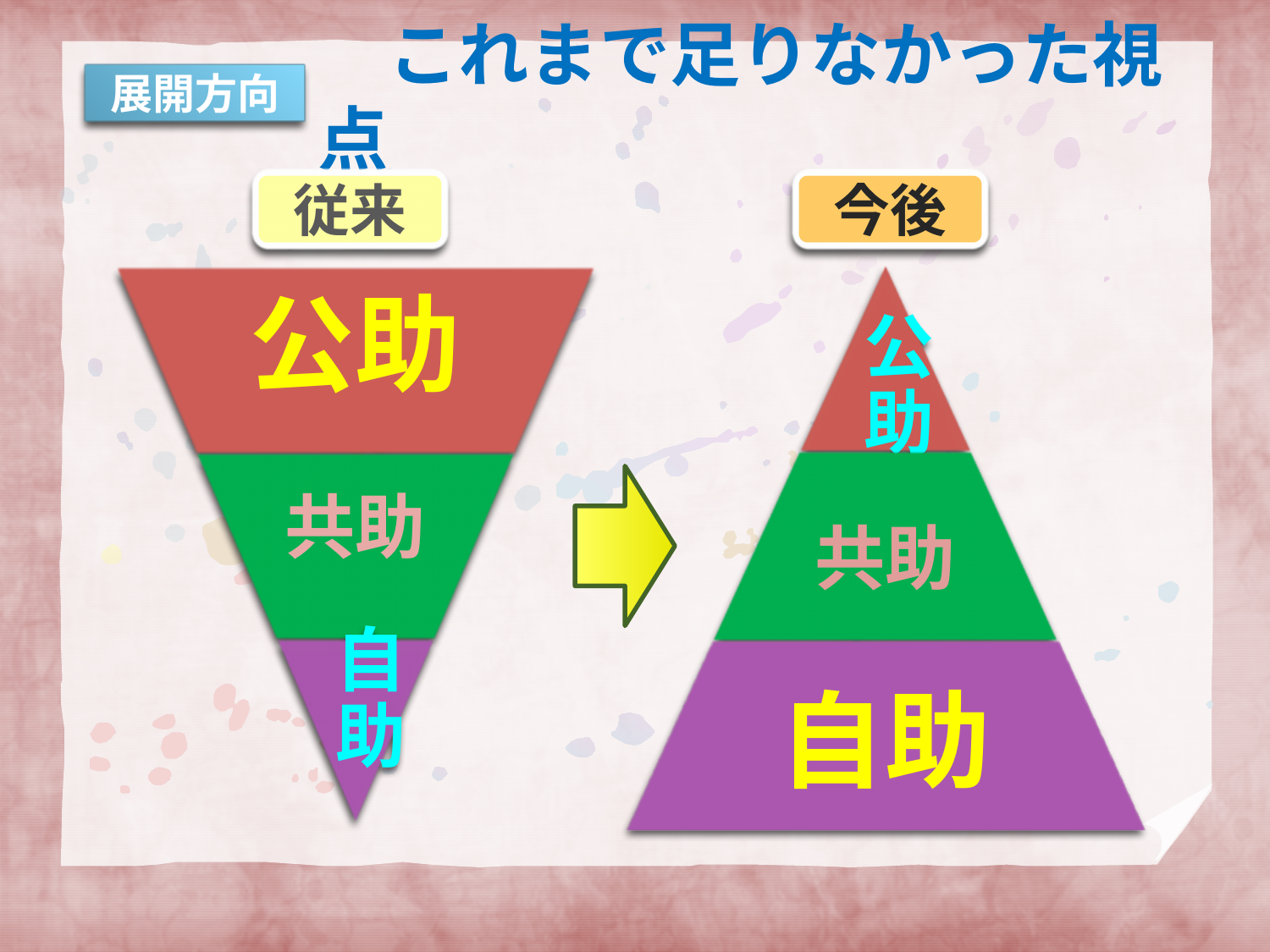

# これまで足りなかった視点
展開方向
従来
今後
公助
共助
自助
公助
共助
自助